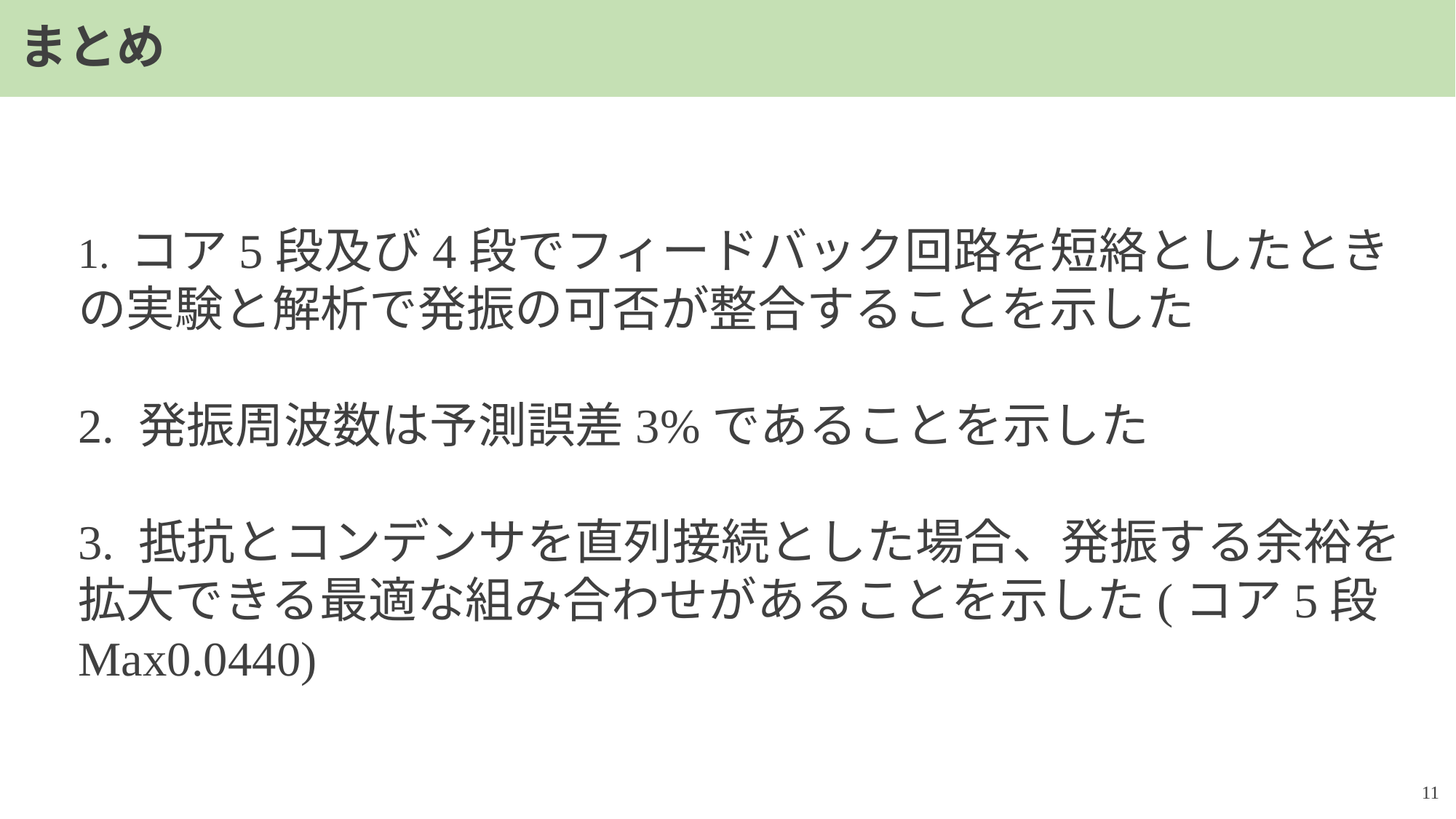

まとめ
1. コア5段及び4段でフィードバック回路を短絡としたときの実験と解析で発振の可否が整合することを示した

2. 発振周波数は予測誤差3%であることを示した

3. 抵抗とコンデンサを直列接続とした場合、発振する余裕を拡大できる最適な組み合わせがあることを示した(コア5段Max0.0440)

11